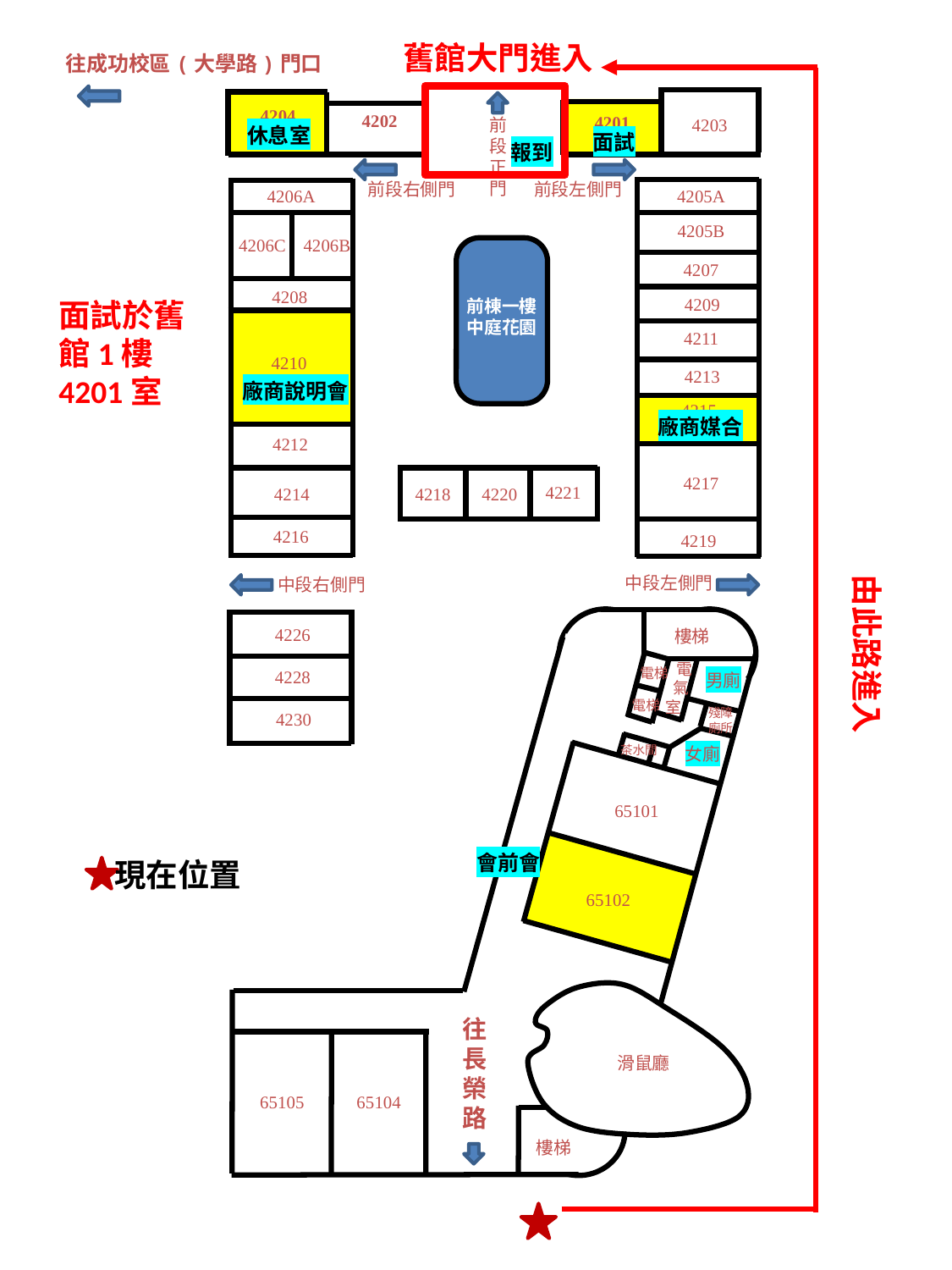

舊館大門進入

4204
4202
4201
4203
前
段
正
門

前段右側門
前段左側門
4206A
4205A
4205B
4206C
4206B
4207
4208
4209
前棟一樓
中庭花園
4211
4210
4213
4215
4212
4217
4221
4218
4214
4220
4216
4219
中段左側門
中段右側門

4226
樓梯
  電
 氣
室
電梯
4228
男廁
電梯
殘障
廁所
4230
茶水間
女廁
65101
65102

往
長
榮
路
滑鼠廳
65104
65105

樓梯

現在位置

由此路進入

往成功校區(大學路)門口

休息室
面試
報到
面試於舊館1樓4201室

廠商說明會

廠商媒合
會前會